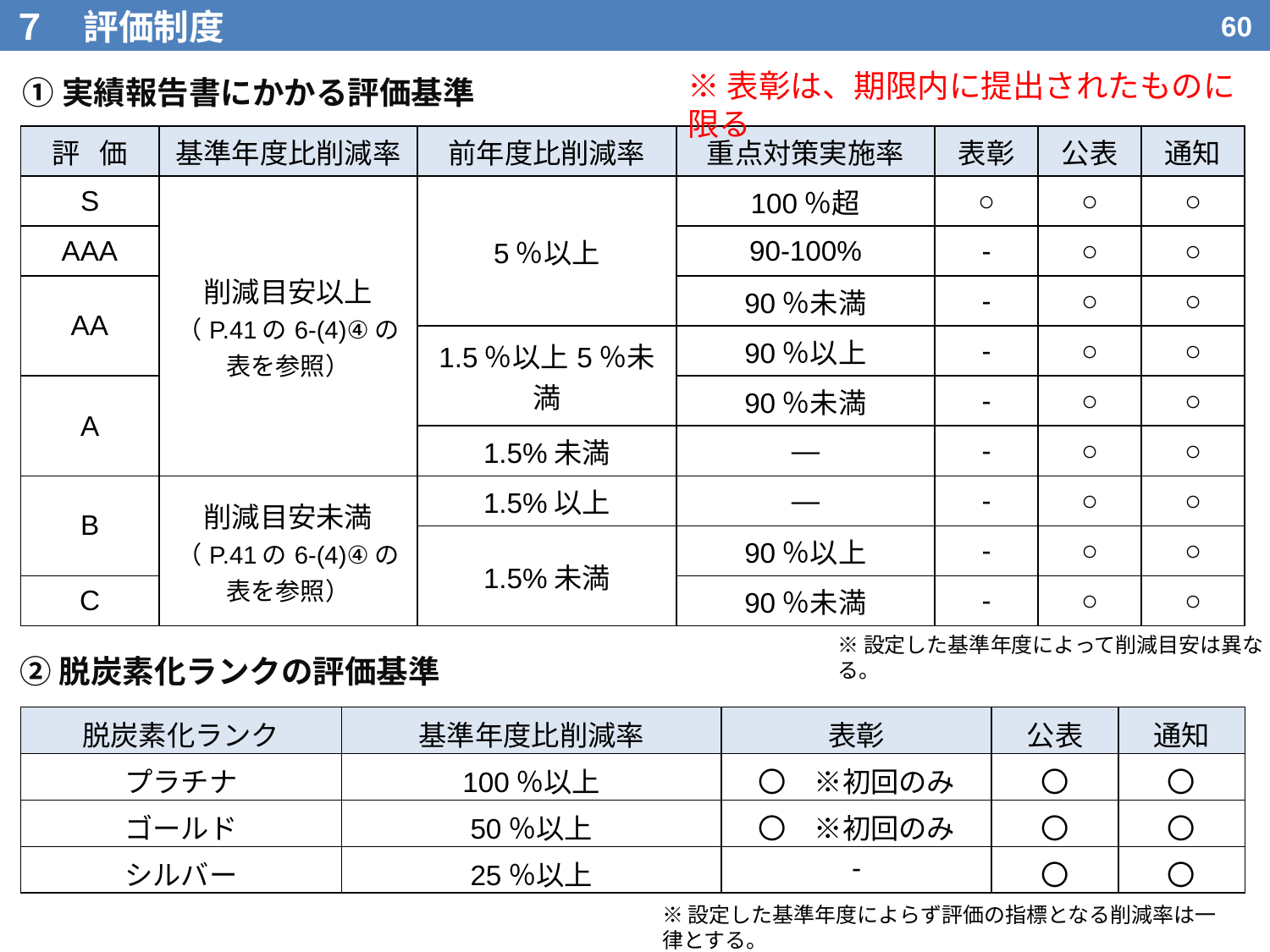

７　評価制度
60
※表彰は、期限内に提出されたものに限る
 ①実績報告書にかかる評価基準
| 評 価 | 基準年度比削減率 | 前年度比削減率 | 重点対策実施率 | 表彰 | 公表 | 通知 |
| --- | --- | --- | --- | --- | --- | --- |
| S | 削減目安以上 （P.41の6-(4)④の表を参照） | 5％以上 | 100％超 | ○ | ○ | ○ |
| AAA |  |  | 90-100% | - | ○ | ○ |
| AA |  |  | 90％未満 | - | ○ | ○ |
|  |  | 1.5％以上5％未満 | 90％以上 | - | ○ | ○ |
| A |  |  | 90％未満 | - | ○ | ○ |
|  |  | 1.5%未満 | ― | - | ○ | ○ |
| B | 削減目安未満 （P.41の6-(4)④の表を参照） | 1.5%以上 | ― | - | ○ | ○ |
|  |  | 1.5%未満 | 90％以上 | - | ○ | ○ |
| C |  |  | 90％未満 | - | ○ | ○ |
※設定した基準年度によって削減目安は異なる。
 ②脱炭素化ランクの評価基準
| 脱炭素化ランク | 基準年度比削減率 | 表彰 | 公表 | 通知 |
| --- | --- | --- | --- | --- |
| プラチナ | 100％以上 | 〇　※初回のみ | 〇 | 〇 |
| ゴールド | 50％以上 | 〇　※初回のみ | 〇 | 〇 |
| シルバー | 25％以上 | - | 〇 | 〇 |
※設定した基準年度によらず評価の指標となる削減率は一律とする。